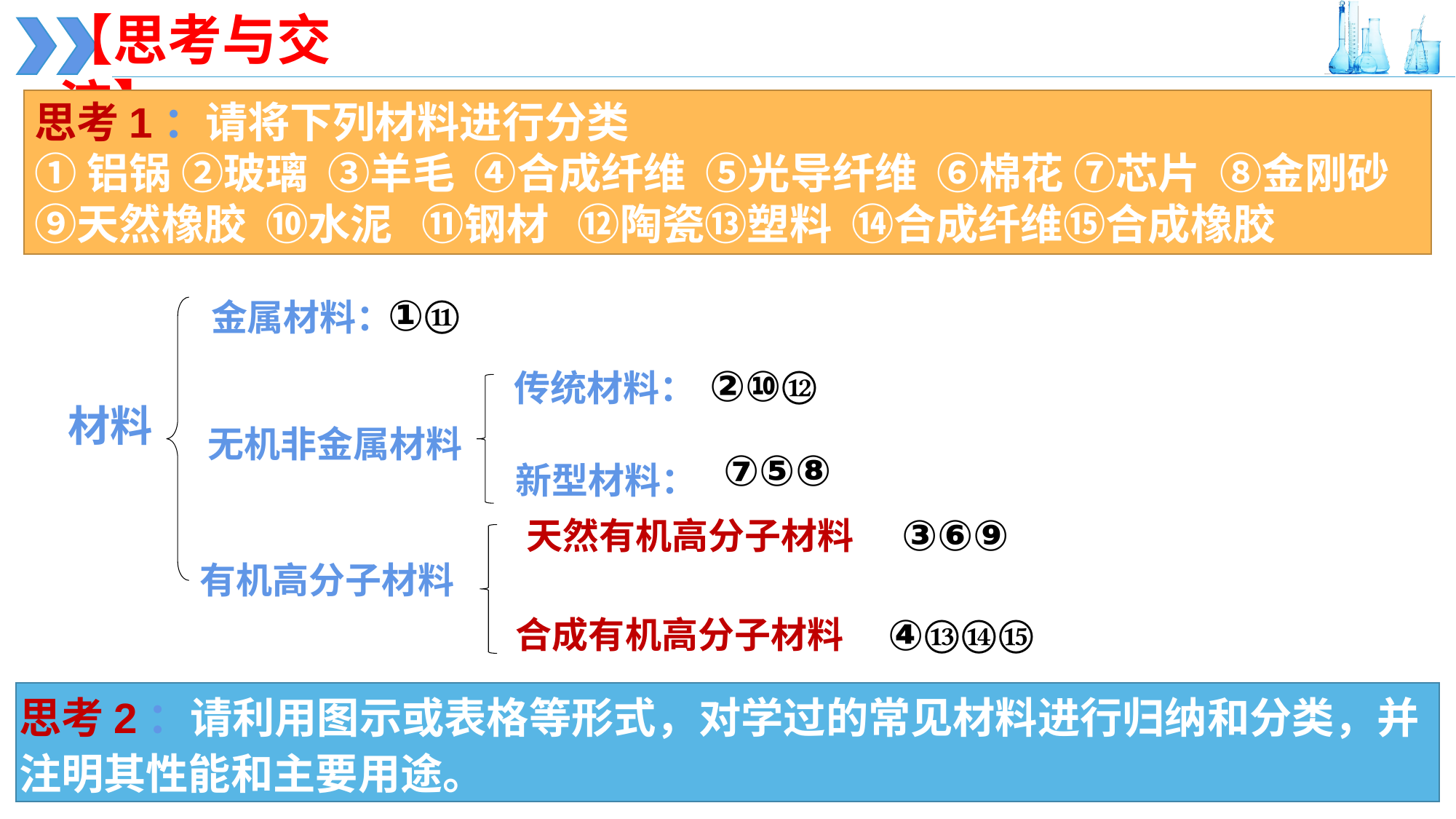

【思考与交流】
思考1：请将下列材料进行分类
①铝锅 ②玻璃  ③羊毛  ④合成纤维  ⑤光导纤维  ⑥棉花 ⑦芯片  ⑧金刚砂  ⑨天然橡胶  ⑩水泥   ⑪钢材   ⑫陶瓷⑬塑料  ⑭合成纤维⑮合成橡胶
①⑪
金属材料：

②⑩⑫
传统材料：

材料
无机非金属材料
 ⑦⑤⑧
新型材料：
③⑥⑨
天然有机高分子材料

有机高分子材料
④⑬⑭⑮
合成有机高分子材料
思考2：请利用图示或表格等形式，对学过的常见材料进行归纳和分类，并注明其性能和主要用途。